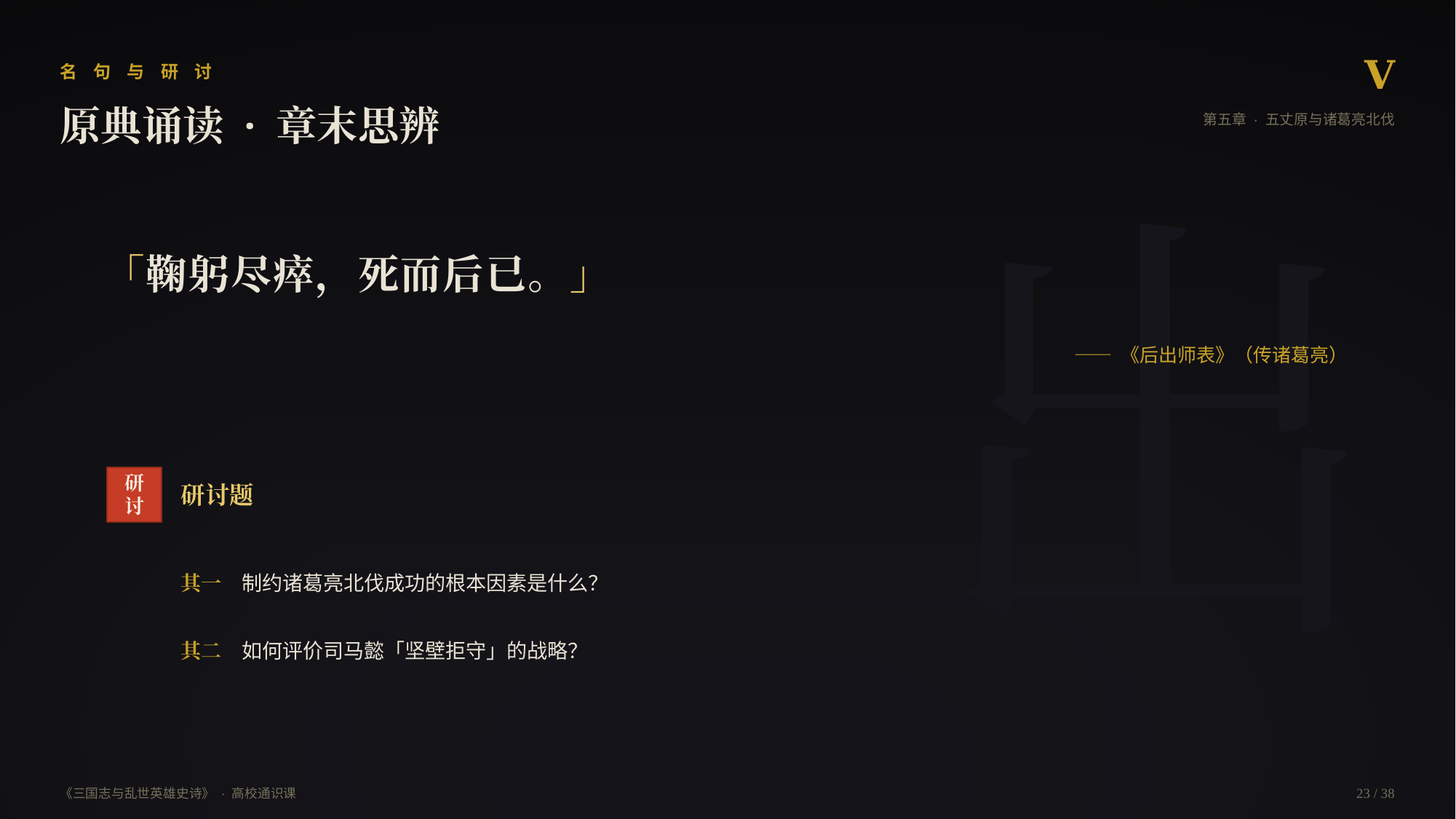

Ⅴ
名 句 与 研 讨
原典诵读 · 章末思辨
第五章 · 五丈原与诸葛亮北伐
出
「鞠躬尽瘁，死而后已。」
—— 《后出师表》（传诸葛亮）

研
讨
研讨题
其一　制约诸葛亮北伐成功的根本因素是什么？
其二　如何评价司马懿「坚壁拒守」的战略？
《三国志与乱世英雄史诗》 · 高校通识课
23 / 38